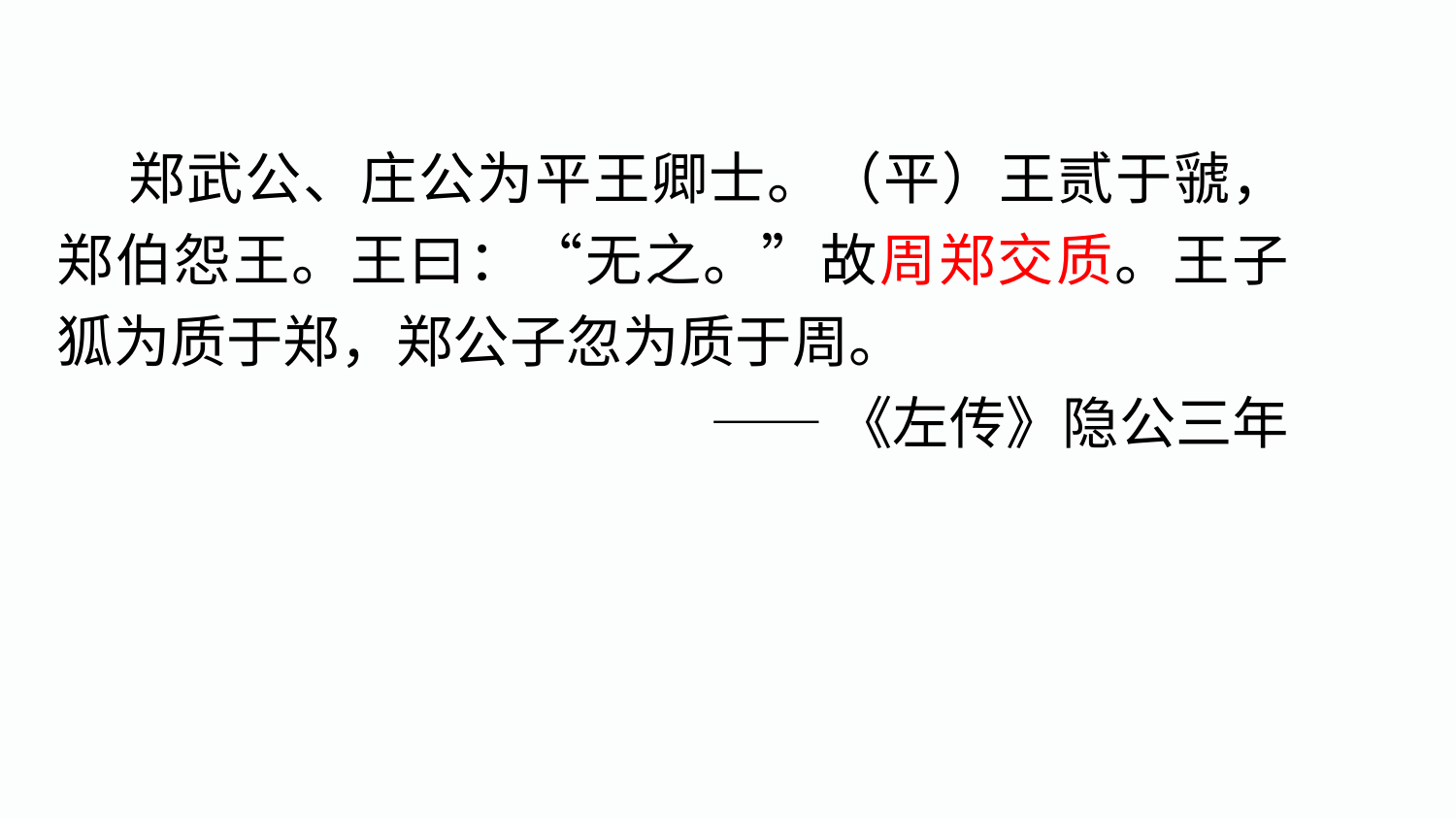

郑武公、庄公为平王卿士。（平）王贰于虢，郑伯怨王。王曰：“无之。”故周郑交质。王子狐为质于郑，郑公子忽为质于周。
——《左传》隐公三年